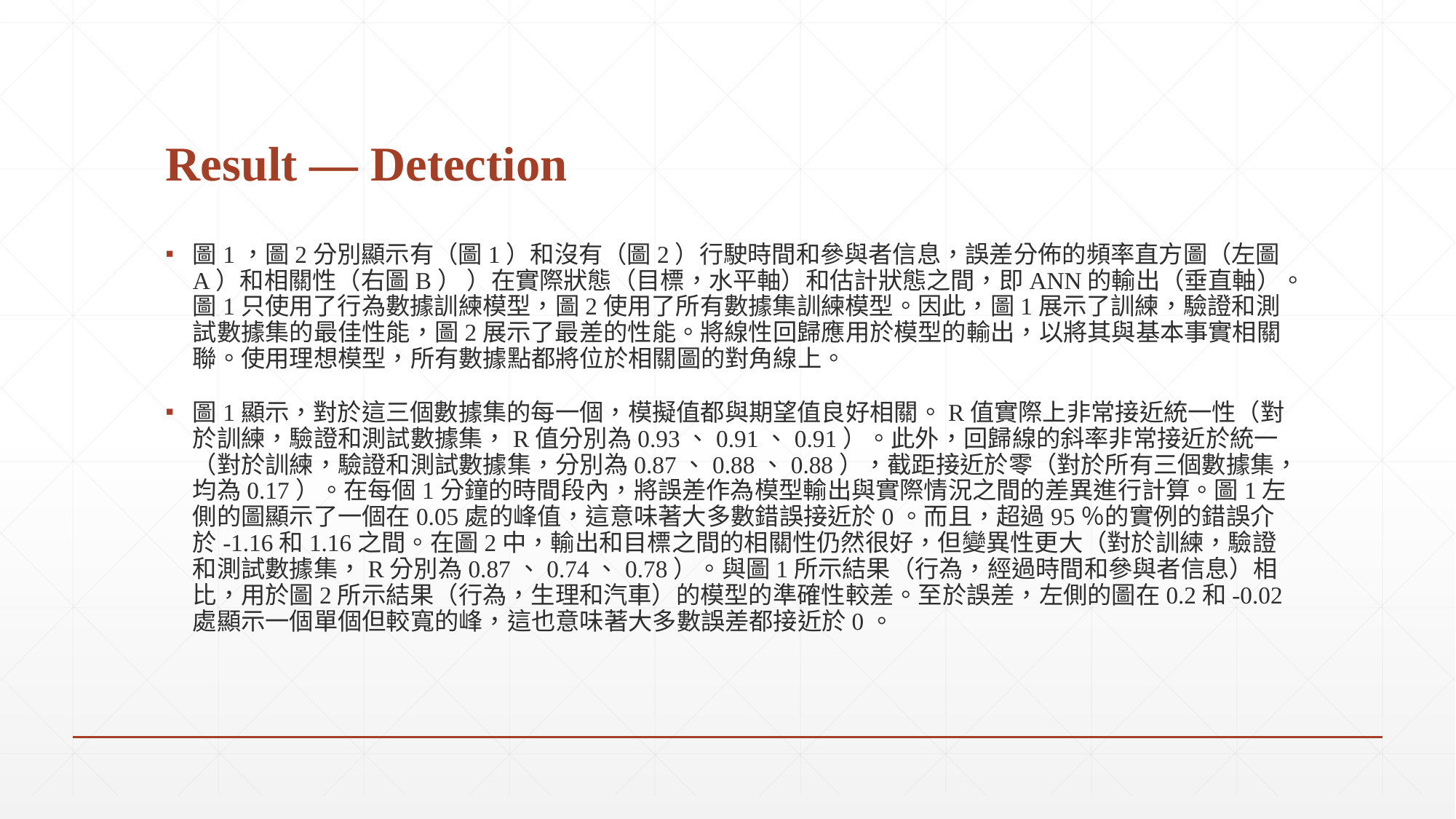

# Result — Detection
圖1，圖2分別顯示有（圖1）和沒有（圖2）行駛時間和參與者信息，誤差分佈的頻率直方圖（左圖A）和相關性（右圖B） ）在實際狀態（目標，水平軸）和估計狀態之間，即ANN的輸出（垂直軸）。圖1只使用了行為數據訓練模型，圖2使用了所有數據集訓練模型。因此，圖1展示了訓練，驗證和測試數據集的最佳性能，圖2展示了最差的性能。將線性回歸應用於模型的輸出，以將其與基本事實相關聯。使用理想模型，所有數據點都將位於相關圖的對角線上。
圖1顯示，對於這三個數據集的每一個，模擬值都與期望值良好相關。R值實際上非常接近統一性（對於訓練，驗證和測試數據集，R值分別為0.93、0.91、0.91）。此外，回歸線的斜率非常接近於統一（對於訓練，驗證和測試數據集，分別為0.87、0.88、0.88），截距接近於零（對於所有三個數據集，均為0.17）。在每個1分鐘的時間段內，將誤差作為模型輸出與實際情況之間的差異進行計算。圖1左側的圖顯示了一個在0.05處的峰值，這意味著大多數錯誤接近於0。而且，超過95％的實例的錯誤介於-1.16和1.16之間。在圖2中，輸出和目標之間的相關性仍然很好，但變異性更大（對於訓練，驗證和測試數據集，R分別為0.87、0.74、0.78）。與圖1所示結果（行為，經過時間和參與者信息）相比，用於圖2所示結果（行為，生理和汽車）的模型的準確性較差。至於誤差，左側的圖在0.2和-0.02處顯示一個單個但較寬的峰，這也意味著大多數誤差都接近於0。